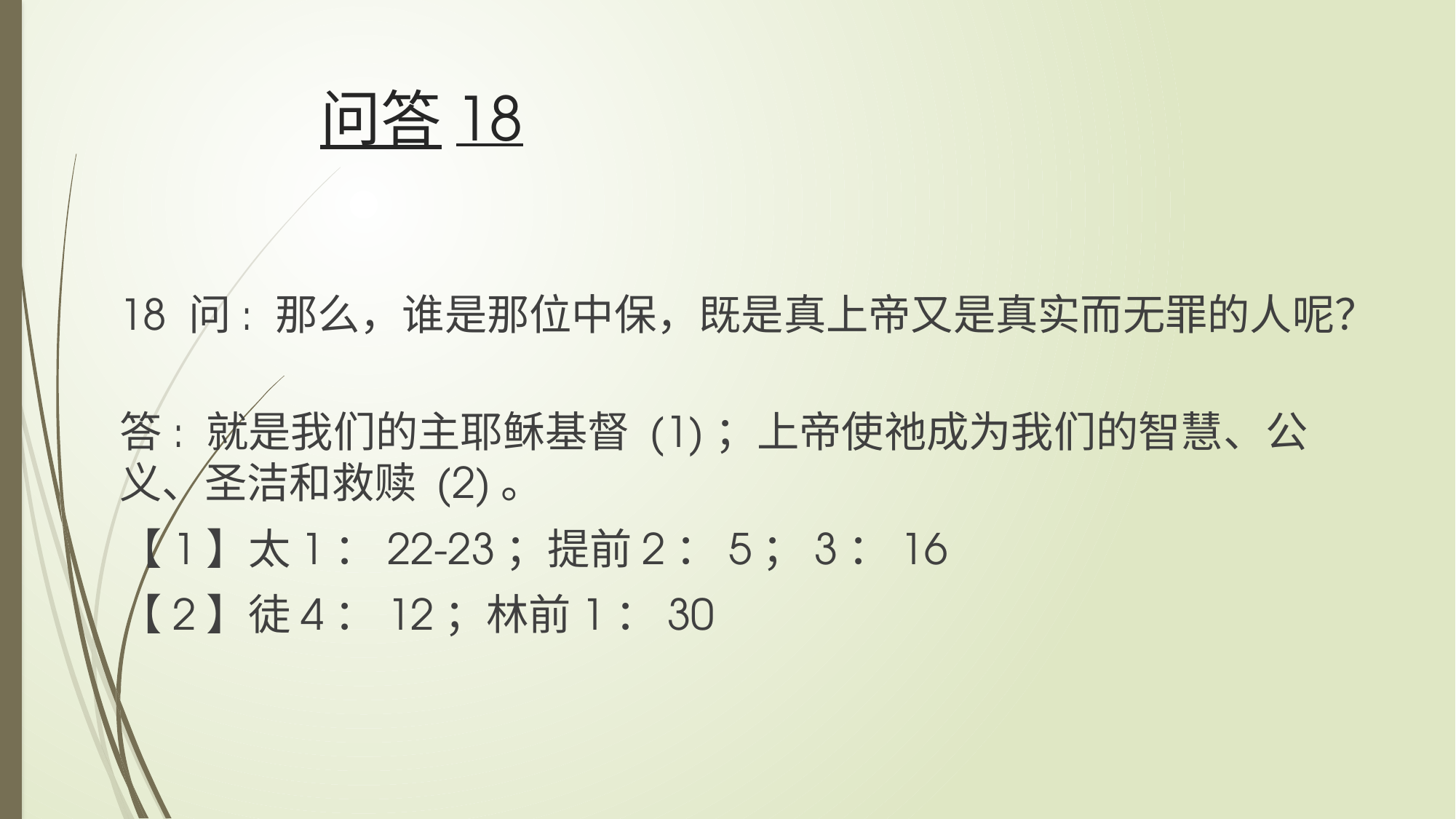

# 问答18
18 问: 那么，谁是那位中保，既是真上帝又是真实而无罪的人呢？
答: 就是我们的主耶稣基督 (1)；上帝使祂成为我们的智慧、公义、圣洁和救赎 (2)。
【1】太1：22-23；提前2：5；3：16
【2】徒4：12；林前1：30